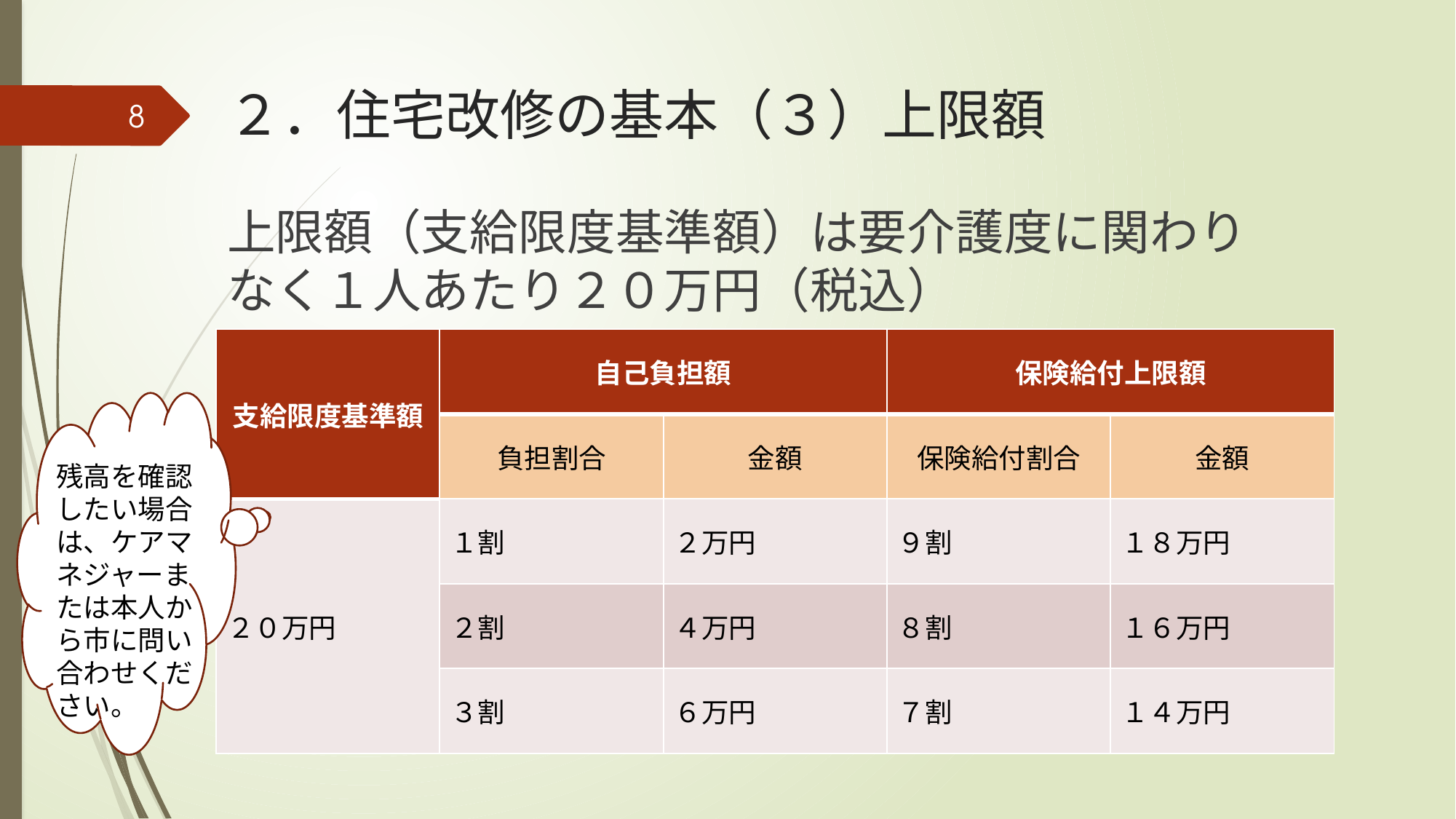

# ２．住宅改修の基本（３）上限額
8
上限額（支給限度基準額）は要介護度に関わりなく１人あたり２０万円（税込）

| 支給限度基準額 | 自己負担額 |  | 保険給付上限額 |  |
| --- | --- | --- | --- | --- |
|  | 負担割合 | 金額 | 保険給付割合 | 金額 |
| ２０万円 | １割 | ２万円 | ９割 | １８万円 |
|  | ２割 | ４万円 | ８割 | １６万円 |
|  | ３割 | ６万円 | ７割 | １４万円 |

残高を確認したい場合は、ケアマネジャーまたは本人から市に問い合わせください。